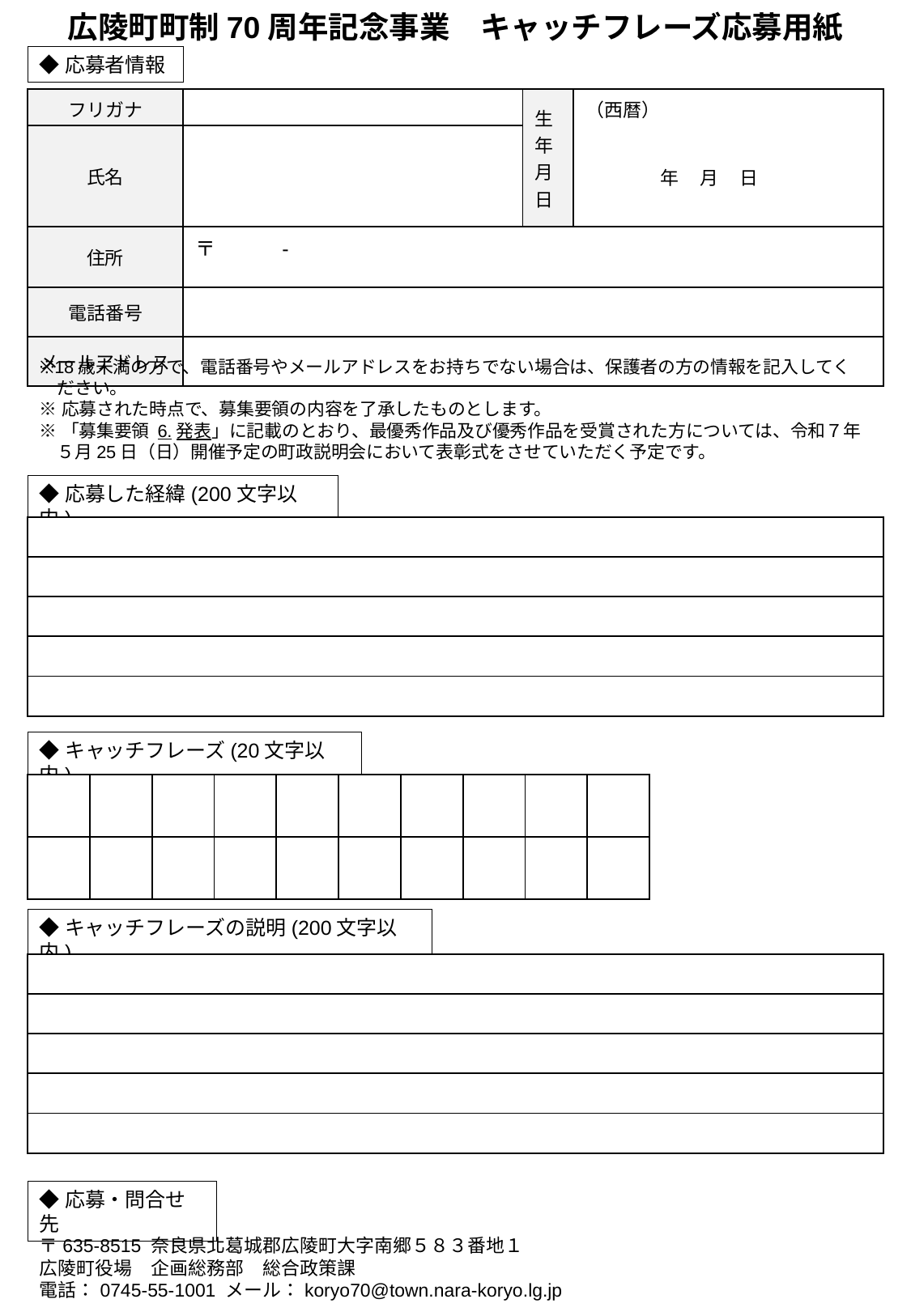

広陵町町制70周年記念事業　キャッチフレーズ応募用紙
◆応募者情報
| フリガナ |  | 生年月日 | （西暦） 　　　　年 月 日 |
| --- | --- | --- | --- |
| 氏名 |  |  |  |
| 住所 | 〒　　　- |  |  |
| 電話番号 |  |  |  |
| メールアドレス |  |  |  |
※18歳未満の方で、電話番号やメールアドレスをお持ちでない場合は、保護者の方の情報を記入してく
　ださい。
※応募された時点で、募集要領の内容を了承したものとします。
※「募集要領 6.発表」に記載のとおり、最優秀作品及び優秀作品を受賞された方については、令和７年
　５月25日（日）開催予定の町政説明会において表彰式をさせていただく予定です。
◆応募した経緯(200文字以内)
|  |
| --- |
|  |
|  |
|  |
|  |
◆キャッチフレーズ(20文字以内)
|  |  |  |  |  |  |  |  |  |  |
| --- | --- | --- | --- | --- | --- | --- | --- | --- | --- |
|  |  |  |  |  |  |  |  |  |  |
◆キャッチフレーズの説明(200文字以内)
|  |
| --- |
|  |
|  |
|  |
|  |
◆応募・問合せ先
〒635-8515 奈良県北葛城郡広陵町大字南郷５８３番地１
広陵町役場　企画総務部　総合政策課
電話：0745-55-1001 メール：koryo70@town.nara-koryo.lg.jp